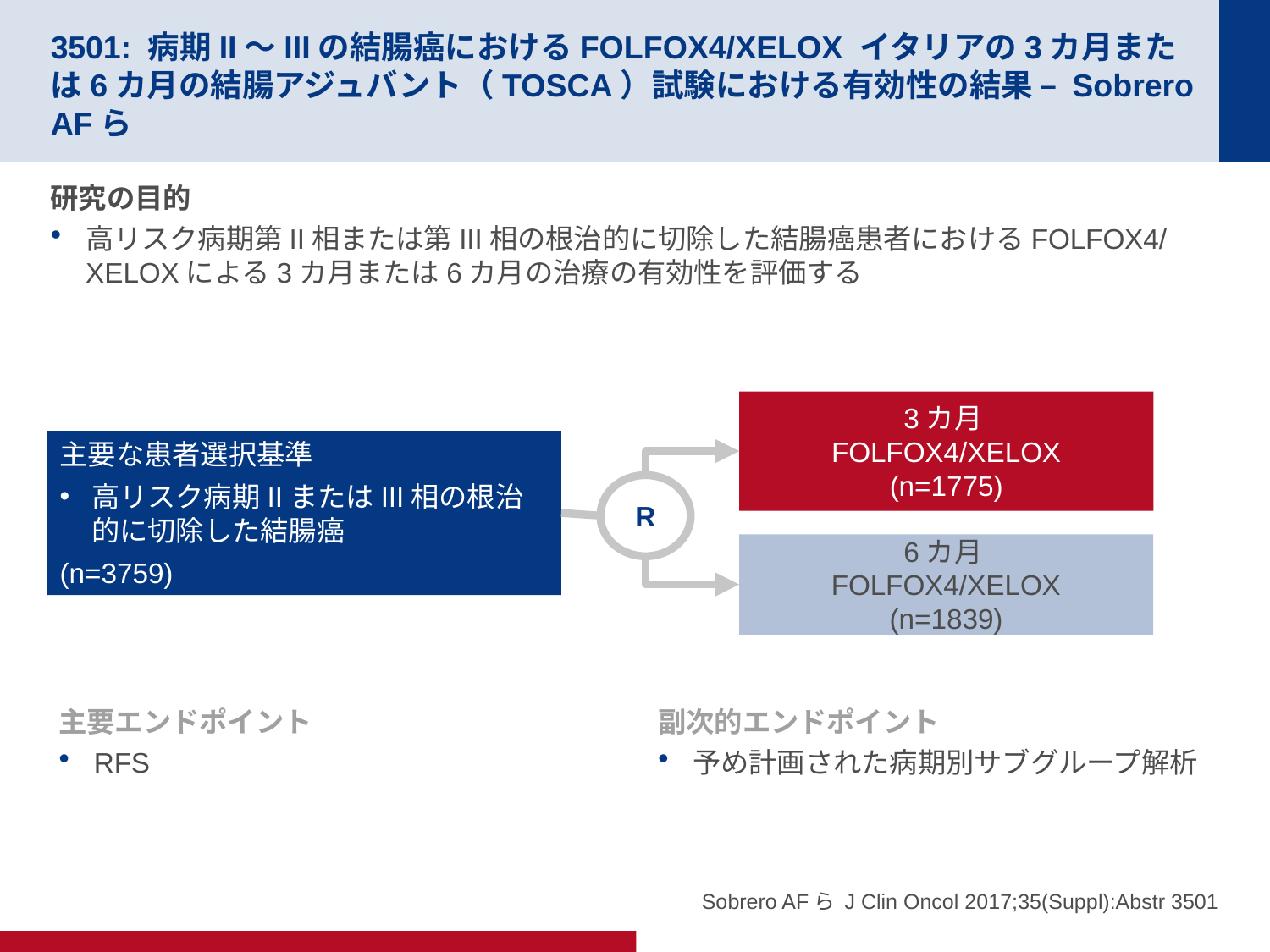

# 3501: 病期II～IIIの結腸癌におけるFOLFOX4/XELOX イタリアの3カ月または6カ月の結腸アジュバント（TOSCA）試験における有効性の結果 – Sobrero AFら
研究の目的
高リスク病期第II相または第III相の根治的に切除した結腸癌患者におけるFOLFOX4/XELOXによる3カ月または6カ月の治療の有効性を評価する
3カ月
FOLFOX4/XELOX
(n=1775)
主要な患者選択基準
高リスク病期IIまたはIII相の根治的に切除した結腸癌
(n=3759)
R
6カ月
FOLFOX4/XELOX
(n=1839)
主要エンドポイント
RFS
副次的エンドポイント
予め計画された病期別サブグループ解析
Sobrero AFら J Clin Oncol 2017;35(Suppl):Abstr 3501